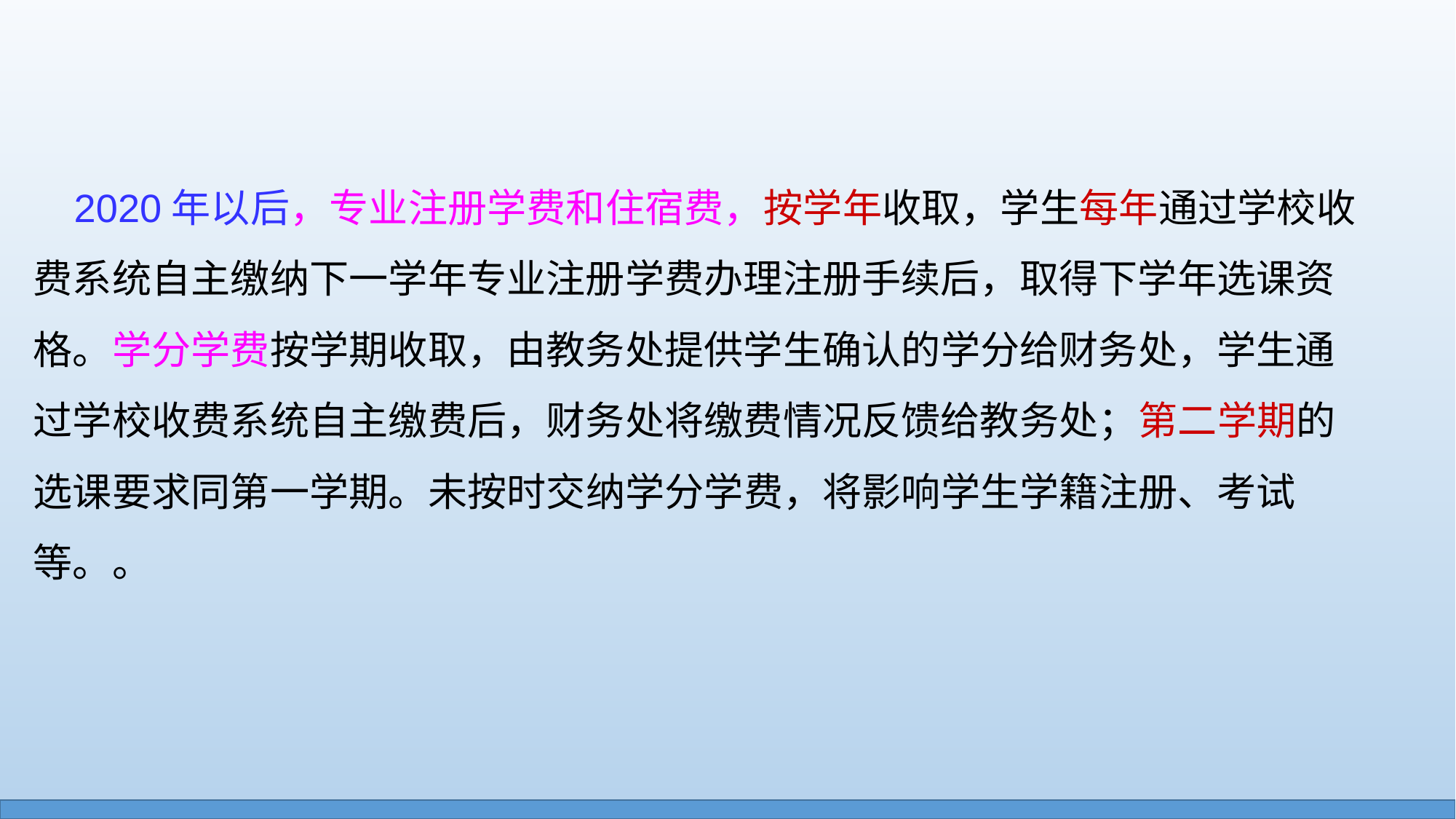

2020年以后，专业注册学费和住宿费，按学年收取，学生每年通过学校收费系统自主缴纳下一学年专业注册学费办理注册手续后，取得下学年选课资格。学分学费按学期收取，由教务处提供学生确认的学分给财务处，学生通过学校收费系统自主缴费后，财务处将缴费情况反馈给教务处；第二学期的选课要求同第一学期。未按时交纳学分学费，将影响学生学籍注册、考试等。。